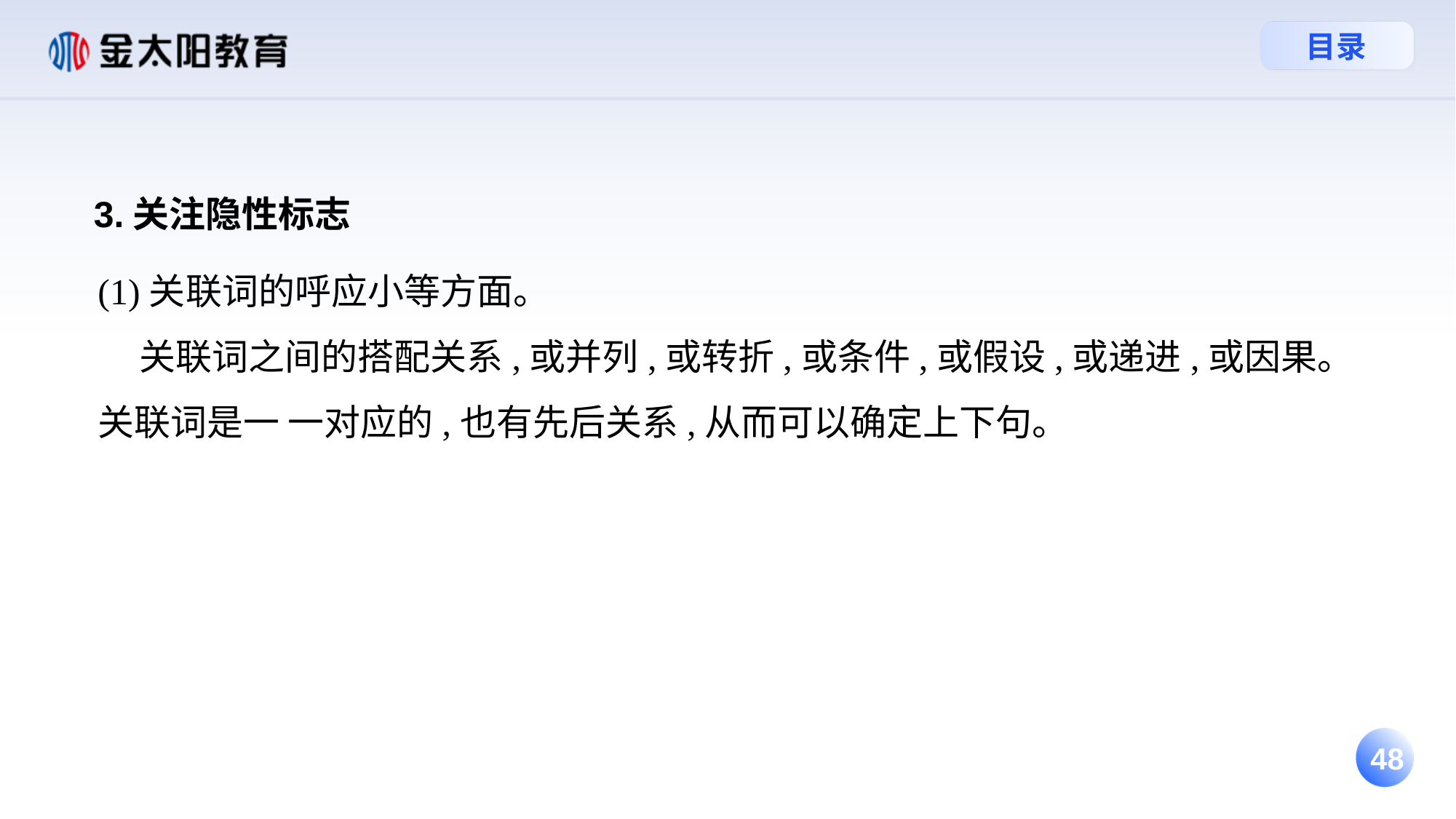

3.关注隐性标志
(1)关联词的呼应小等方面。
    关联词之间的搭配关系,或并列,或转折,或条件,或假设,或递进,或因果。关联词是一 一对应的,也有先后关系,从而可以确定上下句。